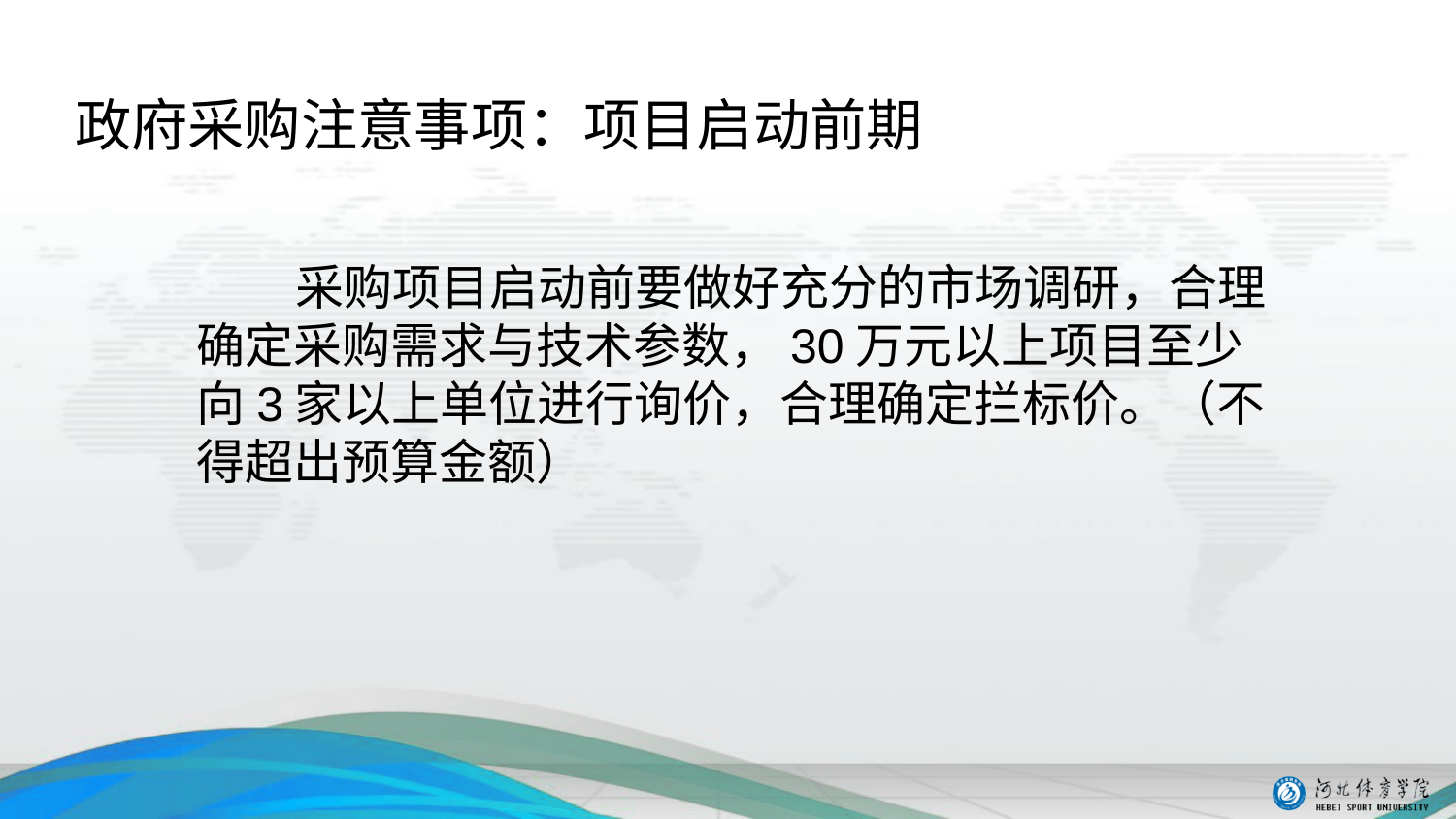

政府采购注意事项：项目启动前期

        采购项目启动前要做好充分的市场调研，合理确定采购需求与技术参数，30万元以上项目至少向3家以上单位进行询价，合理确定拦标价。（不得超出预算金额）